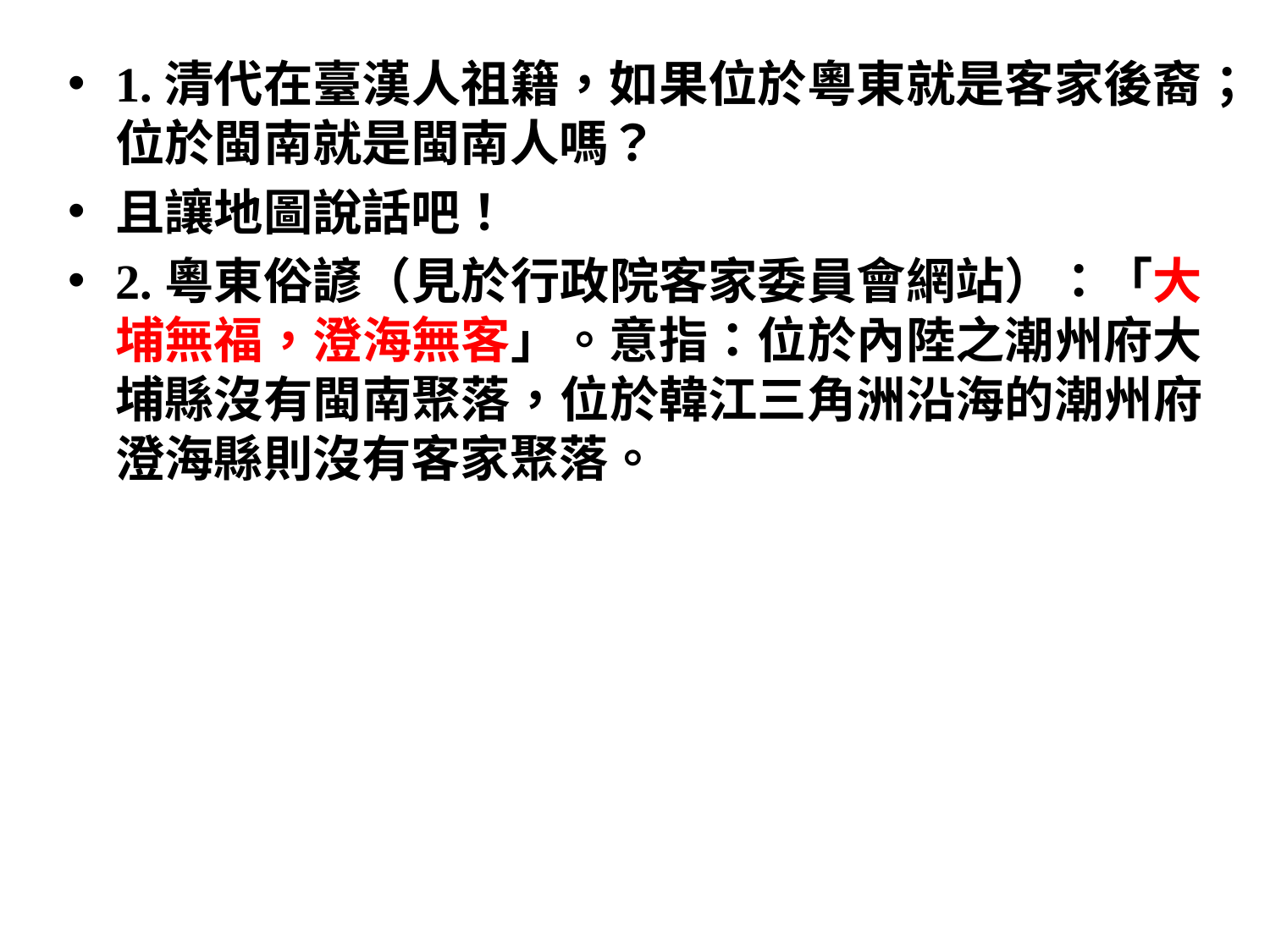

1.清代在臺漢人祖籍，如果位於粵東就是客家後裔；位於閩南就是閩南人嗎？
且讓地圖說話吧！
2.粵東俗諺（見於行政院客家委員會網站）：「大埔無福，澄海無客」。意指：位於內陸之潮州府大埔縣沒有閩南聚落，位於韓江三角洲沿海的潮州府澄海縣則沒有客家聚落。